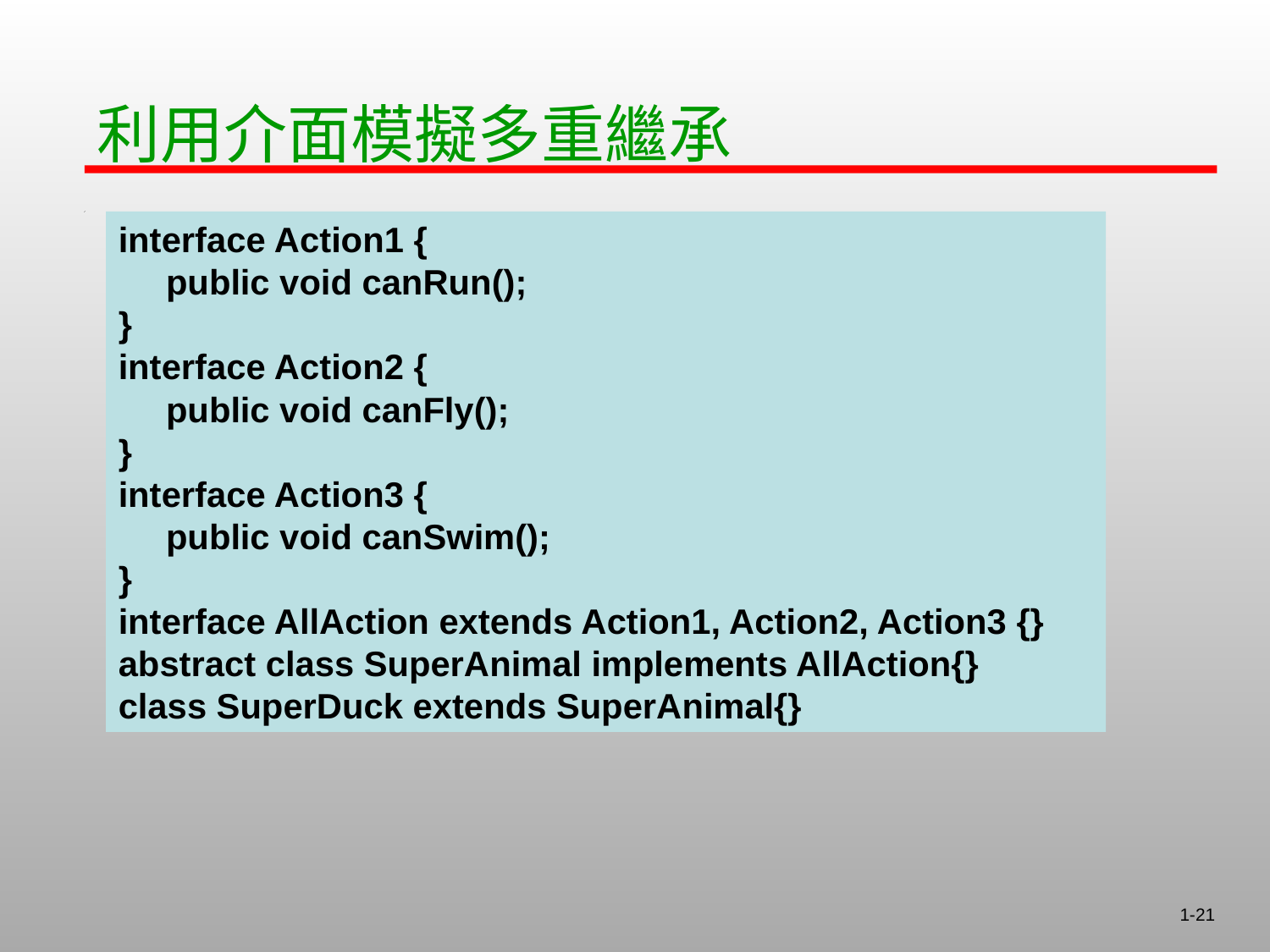

利用介面模擬多重繼承
interface Action1 {
	public void canRun();
}
interface Action2 {
	public void canFly();
}
interface Action3 {
	public void canSwim();
}
interface AllAction extends Action1, Action2, Action3 {}
abstract class SuperAnimal implements AllAction{}
class SuperDuck extends SuperAnimal{}
1-21